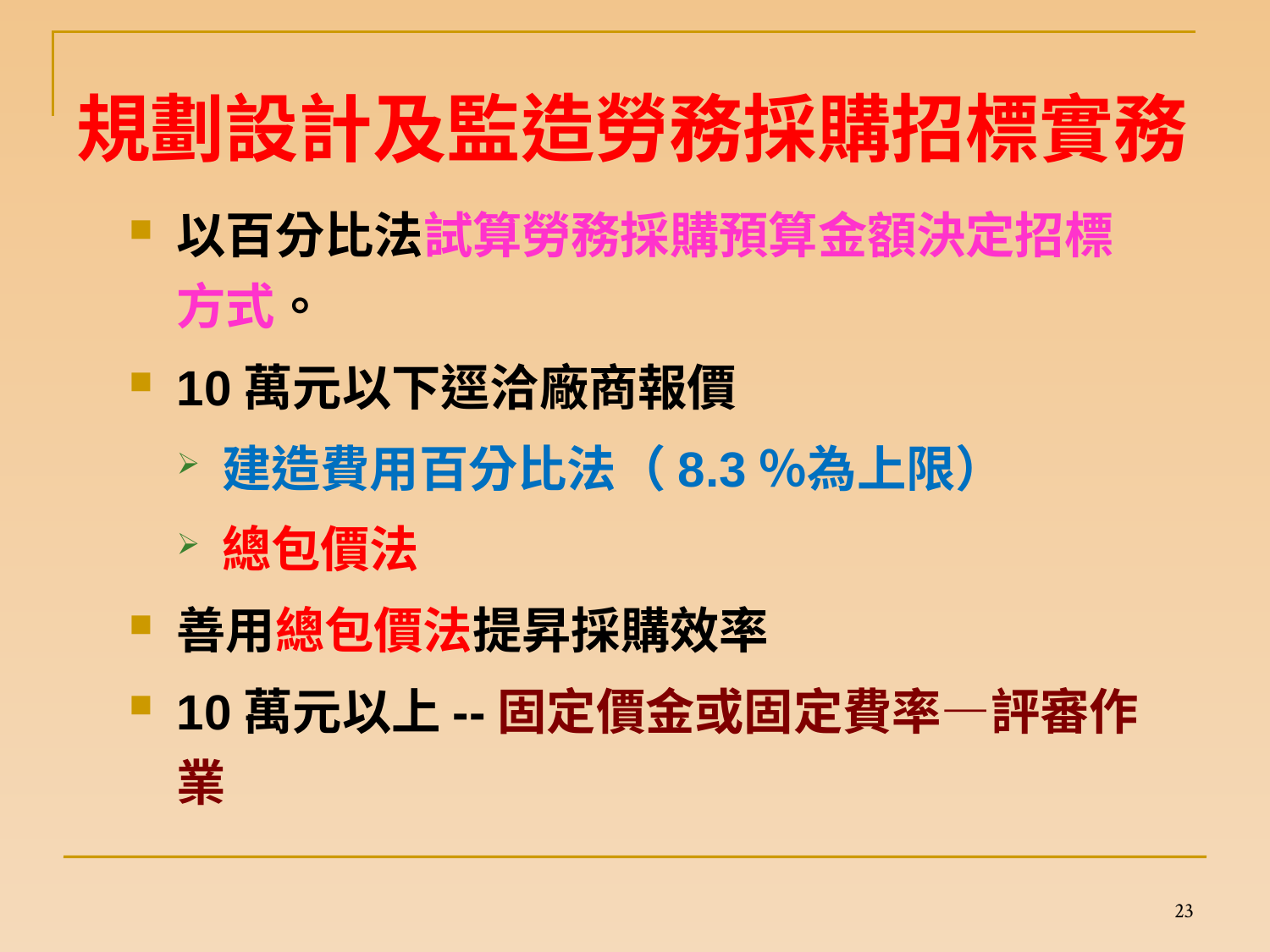

# 規劃設計及監造勞務採購招標實務
以百分比法試算勞務採購預算金額決定招標方式。
10萬元以下逕洽廠商報價
建造費用百分比法（8.3％為上限）
總包價法
善用總包價法提昇採購效率
10萬元以上--固定價金或固定費率—評審作業

23